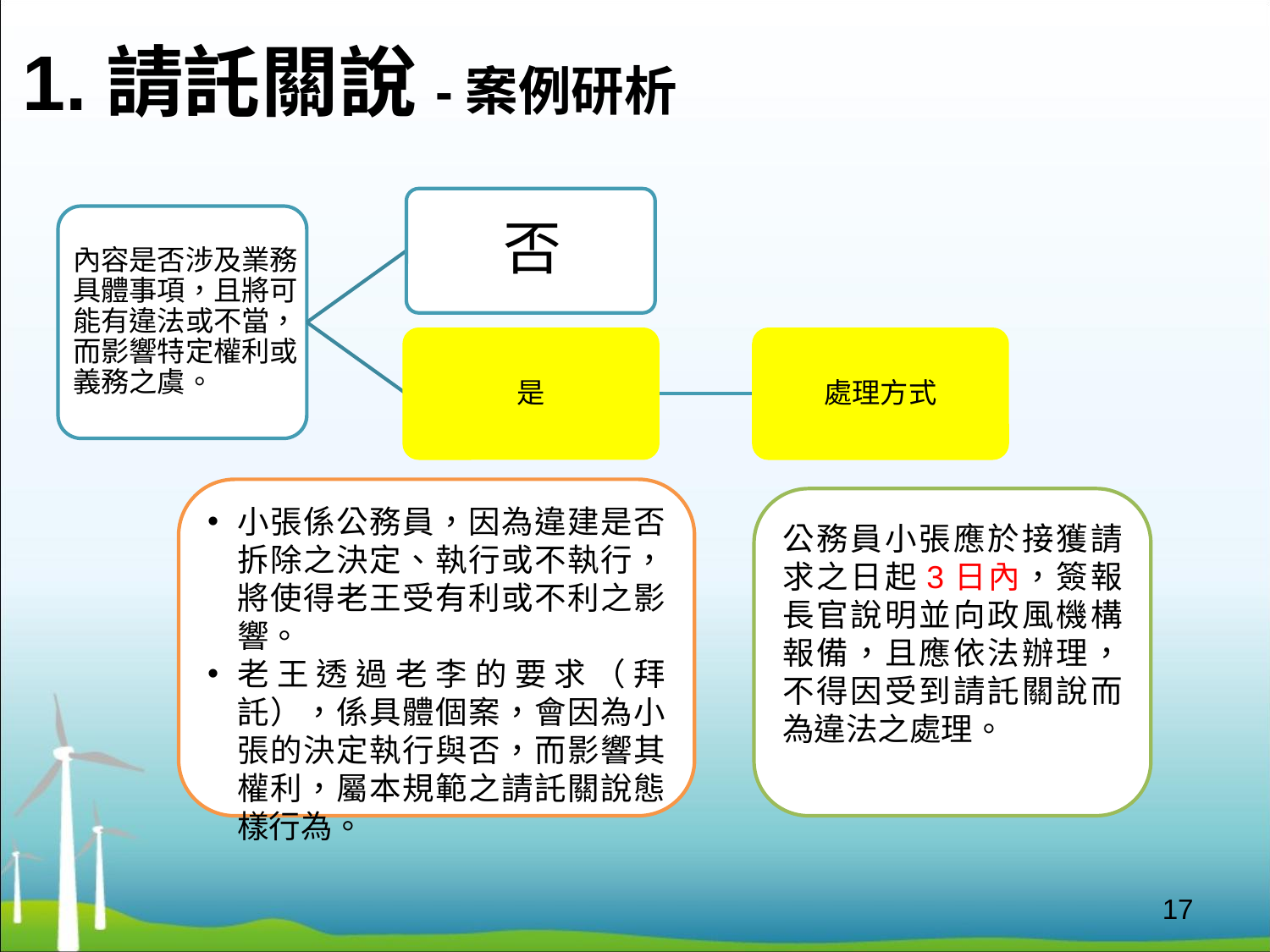

# 1.請託關說-案例研析
內容是否涉及業務具體事項，且將可能有違法或不當，而影響特定權利或義務之虞。

否

是

處理方式

是

處理方式
小張係公務員，因為違建是否拆除之決定、執行或不執行，將使得老王受有利或不利之影響。
老王透過老李的要求（拜託），係具體個案，會因為小張的決定執行與否，而影響其權利，屬本規範之請託關說態樣行為。

公務員小張應於接獲請求之日起3日內，簽報長官說明並向政風機構報備，且應依法辦理，不得因受到請託關說而為違法之處理。

17